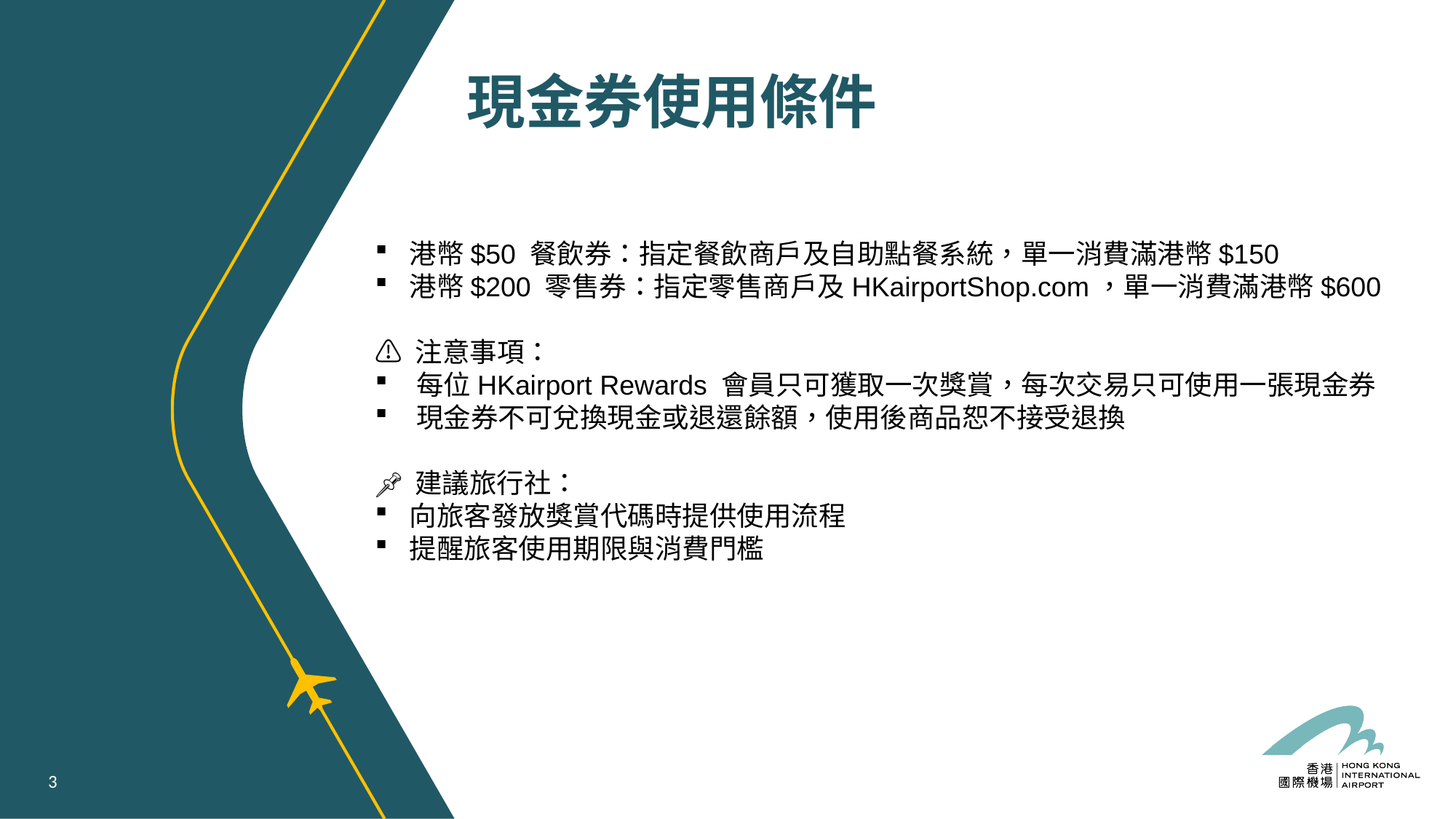

# 現金券使用條件

港幣$50 餐飲券：指定餐飲商戶及自助點餐系統，單一消費滿港幣$150
港幣$200 零售券：指定零售商戶及HKairportShop.com，單一消費滿港幣$600

⚠️ 注意事項：
每位HKairport Rewards 會員只可獲取一次獎賞，每次交易只可使用一張現金券
現金券不可兌換現金或退還餘額，使用後商品恕不接受退換

📌 建議旅行社：
向旅客發放獎賞代碼時提供使用流程
提醒旅客使用期限與消費門檻
3